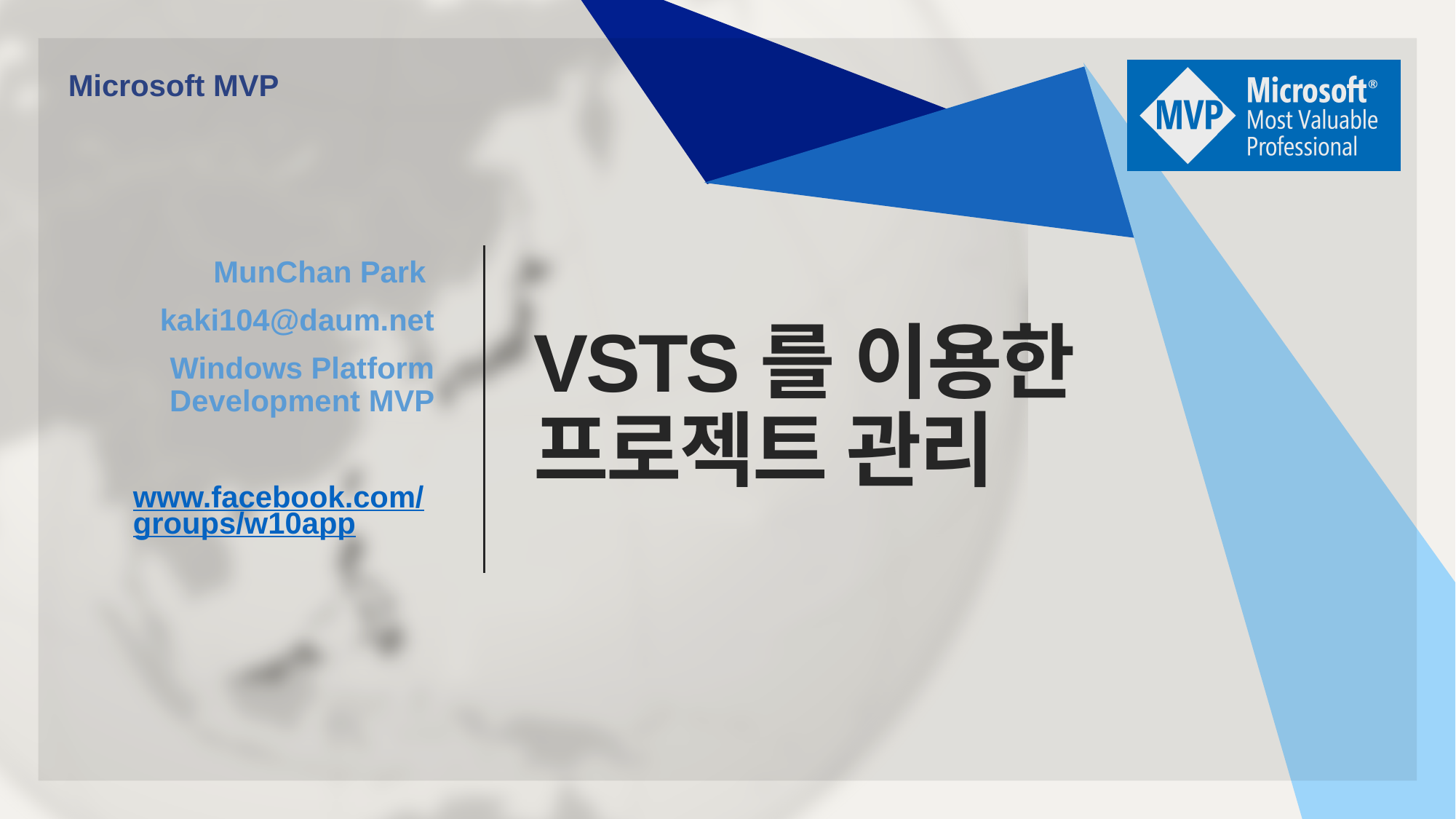

MunChan Park
kaki104@daum.net
Windows Platform Development MVP

www.facebook.com/groups/w10app

# VSTS를 이용한 프로젝트 관리